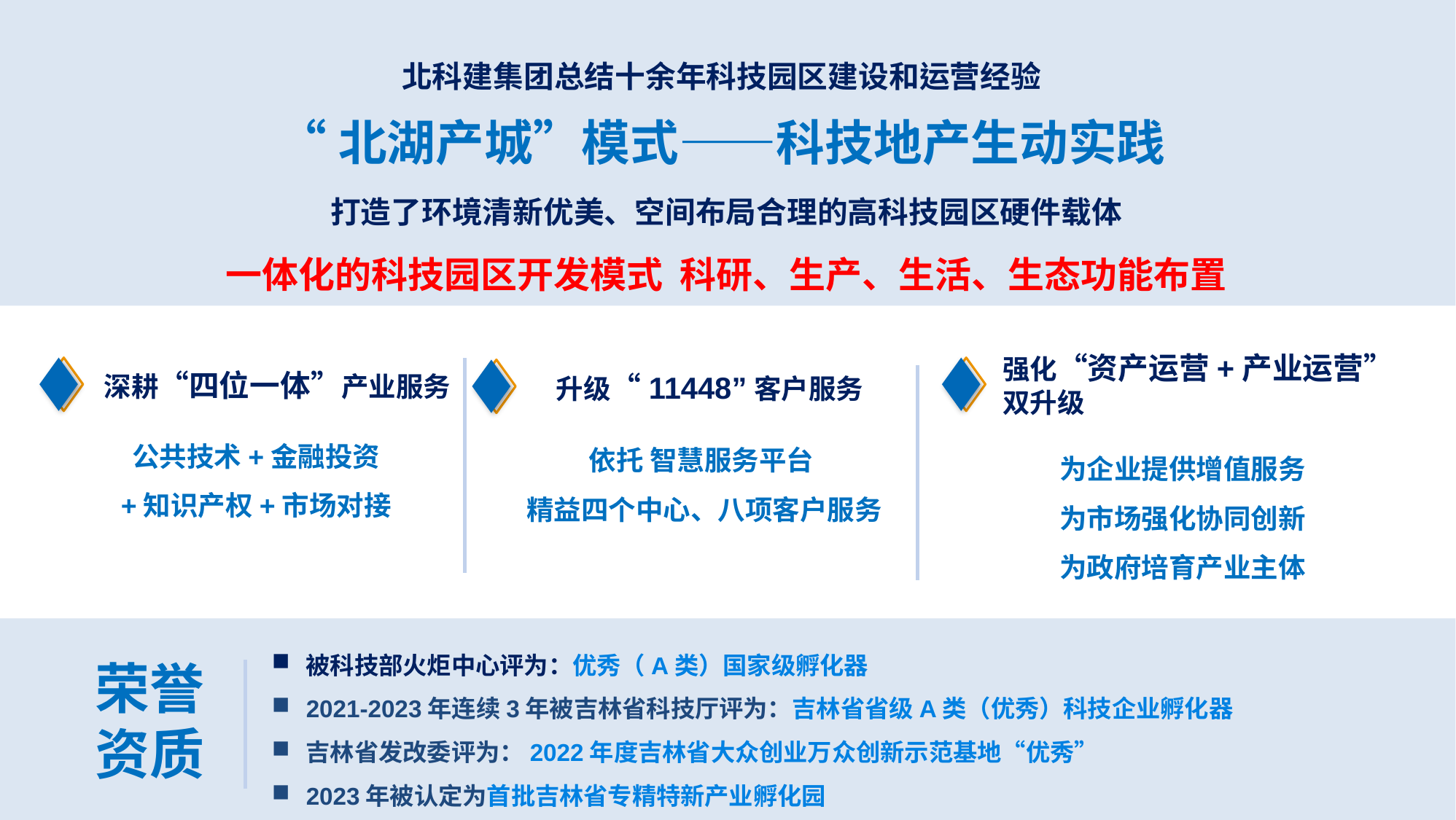

北科建集团总结十余年科技园区建设和运营经验
“北湖产城”模式——科技地产生动实践
打造了环境清新优美、空间布局合理的高科技园区硬件载体
一体化的科技园区开发模式  科研、生产、生活、生态功能布置
强化“资产运营+产业运营”双升级

深耕“四位一体”产业服务
升级“11448”客户服务
公共技术+金融投资
+知识产权+市场对接
依托 智慧服务平台
精益四个中心、八项客户服务
为企业提供增值服务
为市场强化协同创新
为政府培育产业主体

被科技部火炬中心评为：优秀（A类）国家级孵化器
2021-2023年连续3年被吉林省科技厅评为：吉林省省级A类（优秀）科技企业孵化器
吉林省发改委评为：2022年度吉林省大众创业万众创新示范基地“优秀”
2023年被认定为首批吉林省专精特新产业孵化园
荣誉
资质